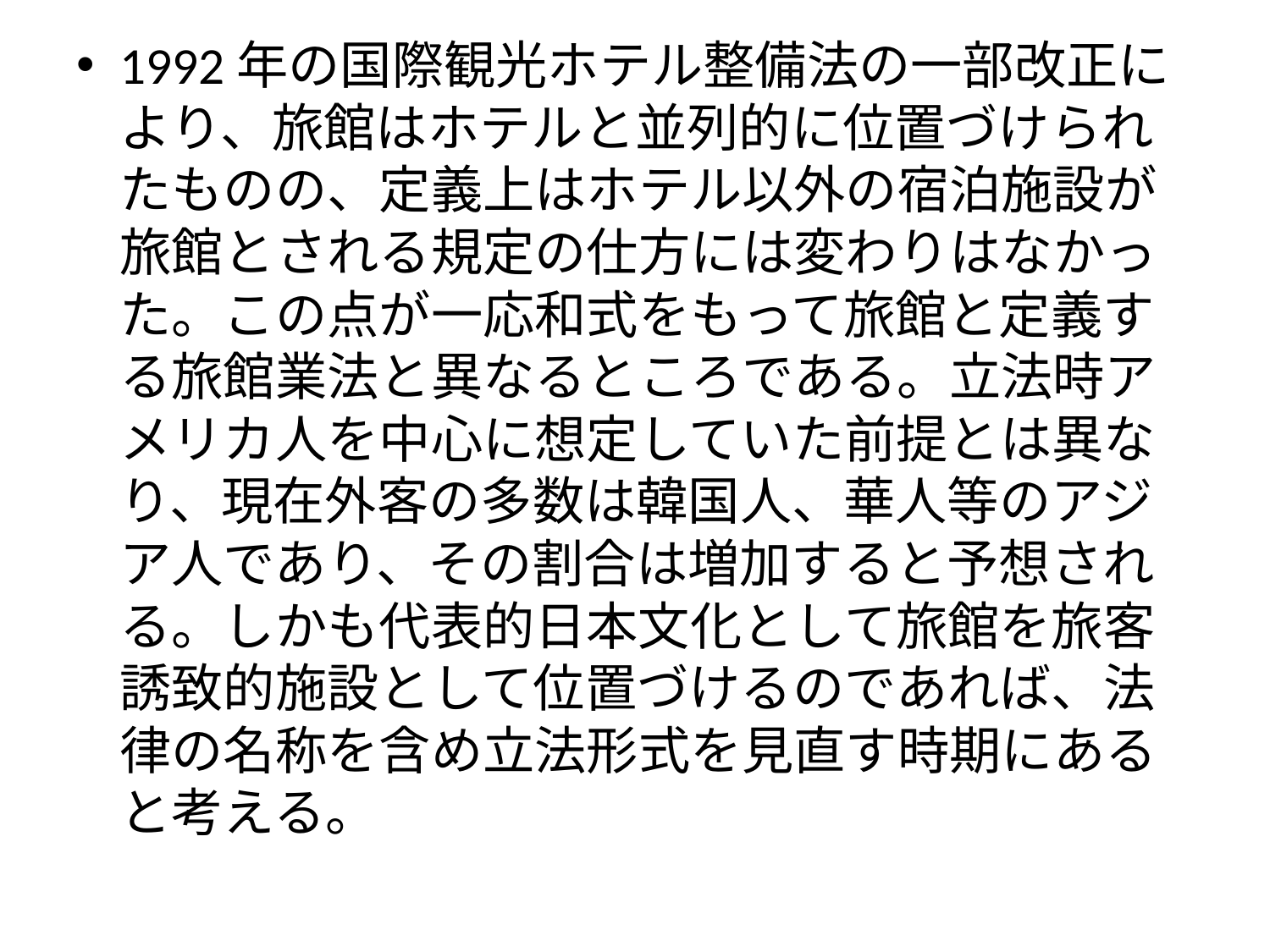

1992年の国際観光ホテル整備法の一部改正により、旅館はホテルと並列的に位置づけられたものの、定義上はホテル以外の宿泊施設が旅館とされる規定の仕方には変わりはなかった。この点が一応和式をもって旅館と定義する旅館業法と異なるところである。立法時アメリカ人を中心に想定していた前提とは異なり、現在外客の多数は韓国人、華人等のアジア人であり、その割合は増加すると予想される。しかも代表的日本文化として旅館を旅客誘致的施設として位置づけるのであれば、法律の名称を含め立法形式を見直す時期にあると考える。